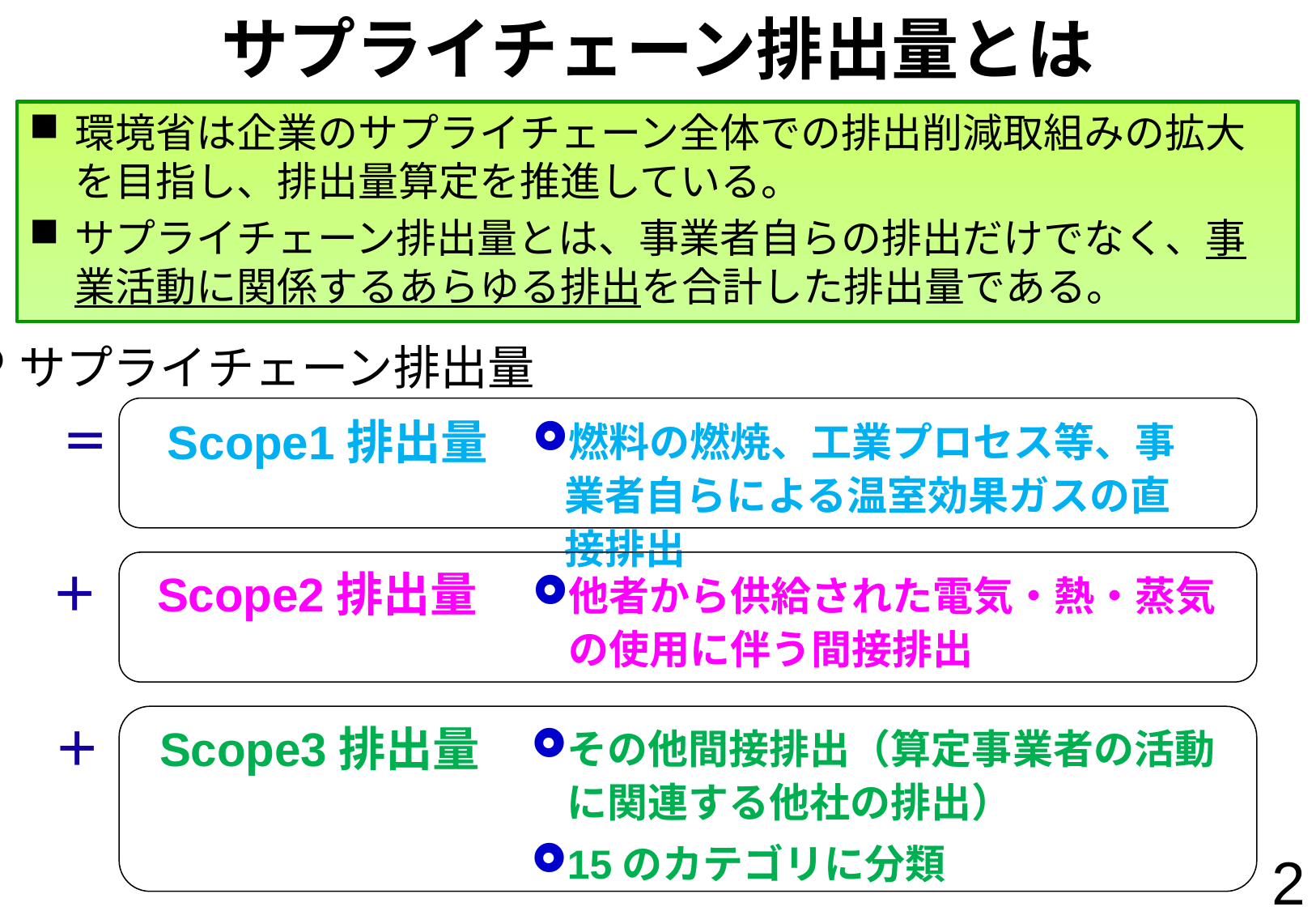

# サプライチェーン排出量とは
環境省は企業のサプライチェーン全体での排出削減取組みの拡大を目指し、排出量算定を推進している。
サプライチェーン排出量とは、事業者自らの排出だけでなく、事業活動に関係するあらゆる排出を合計した排出量である。
サプライチェーン排出量

燃料の燃焼、工業プロセス等、事業者自らによる温室効果ガスの直接排出
＝　Scope1排出量

＋　Scope2排出量
他者から供給された電気・熱・蒸気の使用に伴う間接排出

その他間接排出（算定事業者の活動に関連する他社の排出）
15のカテゴリに分類
＋　Scope3排出量
2